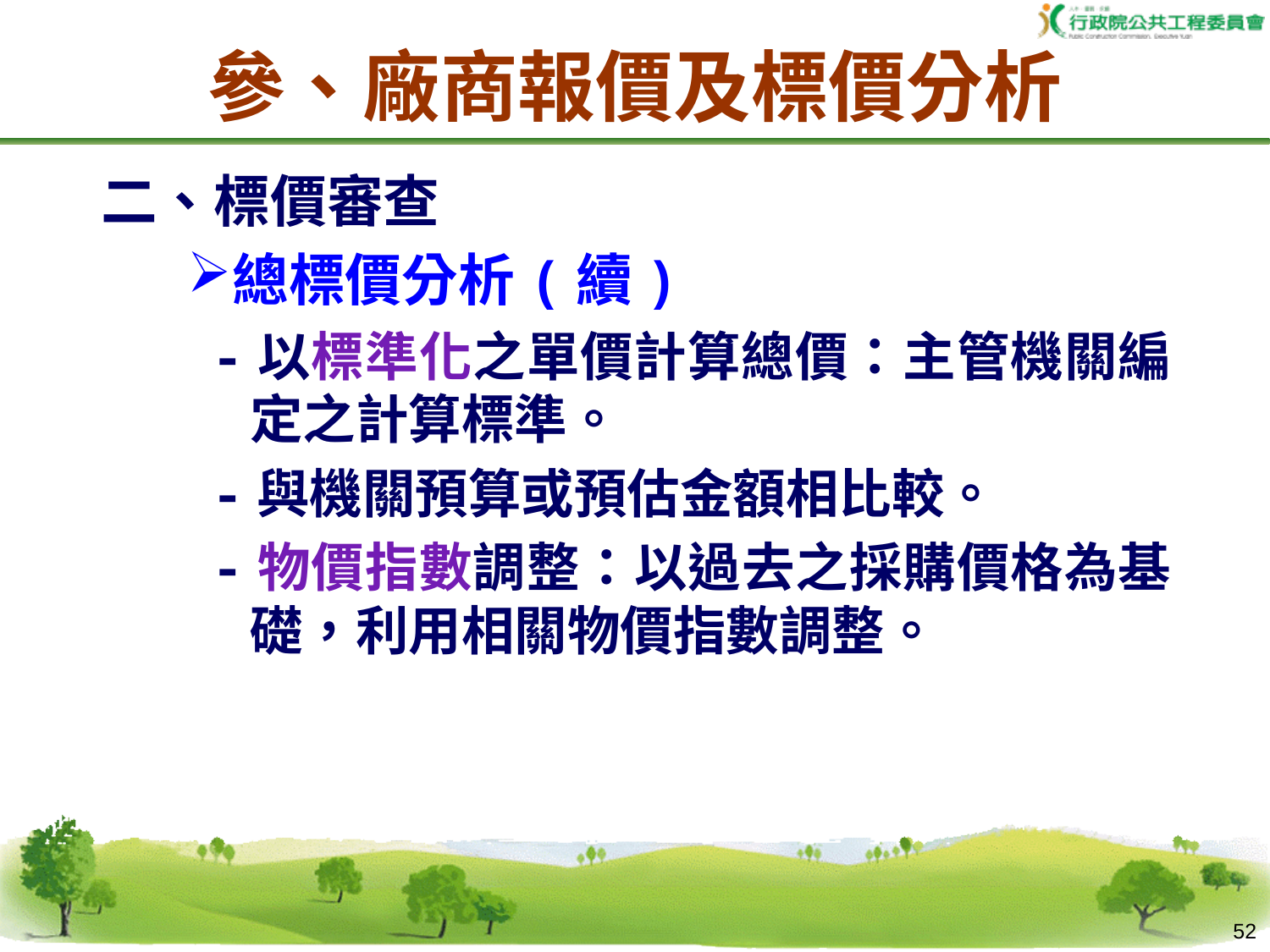

參、廠商報價及標價分析
二、標價審查
總標價分析(續)
-以標準化之單價計算總價：主管機關編定之計算標準。
-與機關預算或預估金額相比較。
-物價指數調整：以過去之採購價格為基礎，利用相關物價指數調整。
52